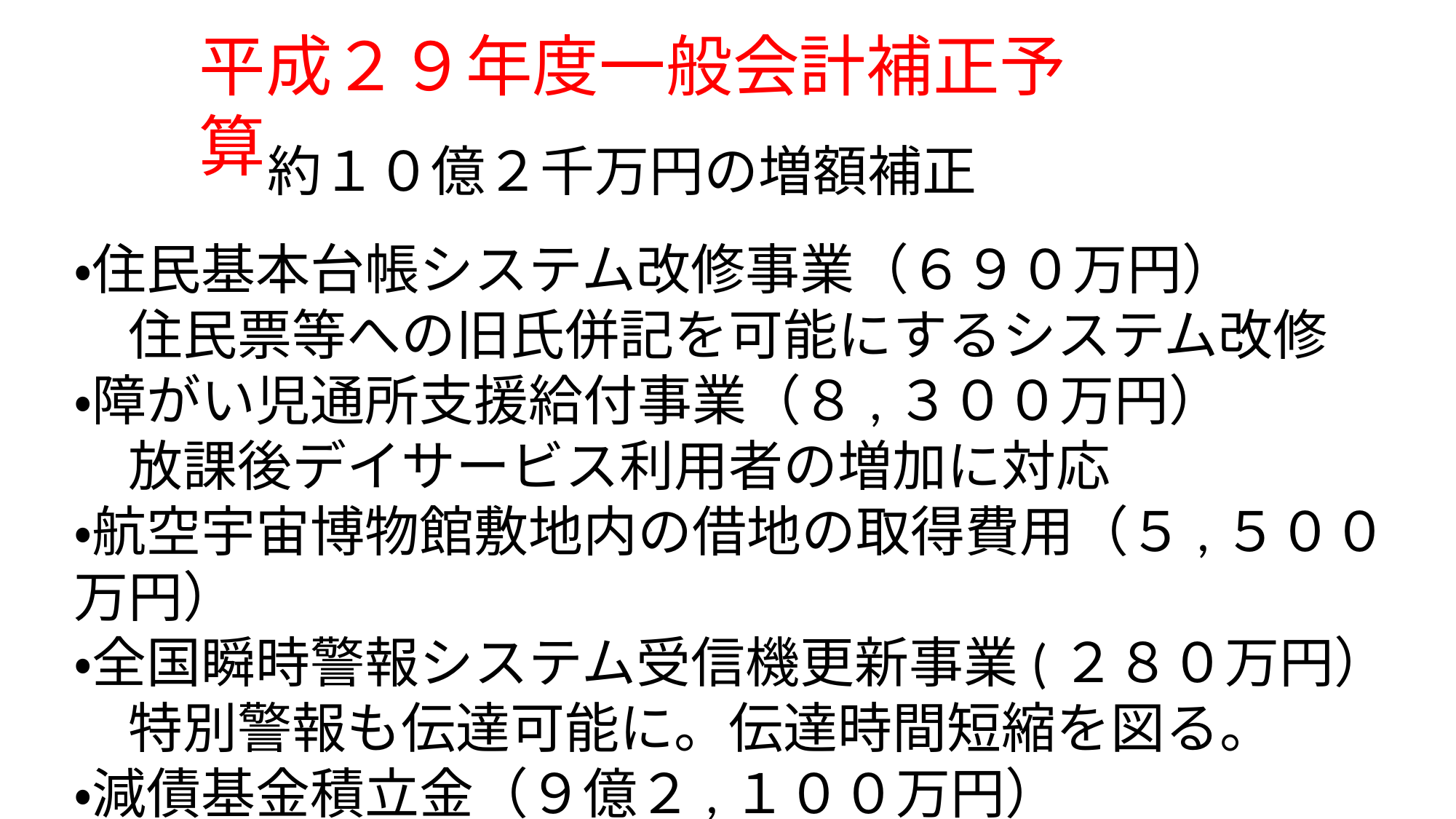

平成２９年度一般会計補正予算
約１０億２千万円の増額補正
・住民基本台帳システム改修事業（６９０万円）
　住民票等への旧氏併記を可能にするシステム改修
・障がい児通所支援給付事業（８,３００万円）
　放課後デイサービス利用者の増加に対応
・航空宇宙博物館敷地内の借地の取得費用（５,５００万円）
・全国瞬時警報システム受信機更新事業(２８０万円）
　特別警報も伝達可能に。伝達時間短縮を図る。
・減債基金積立金（９億２,１００万円）